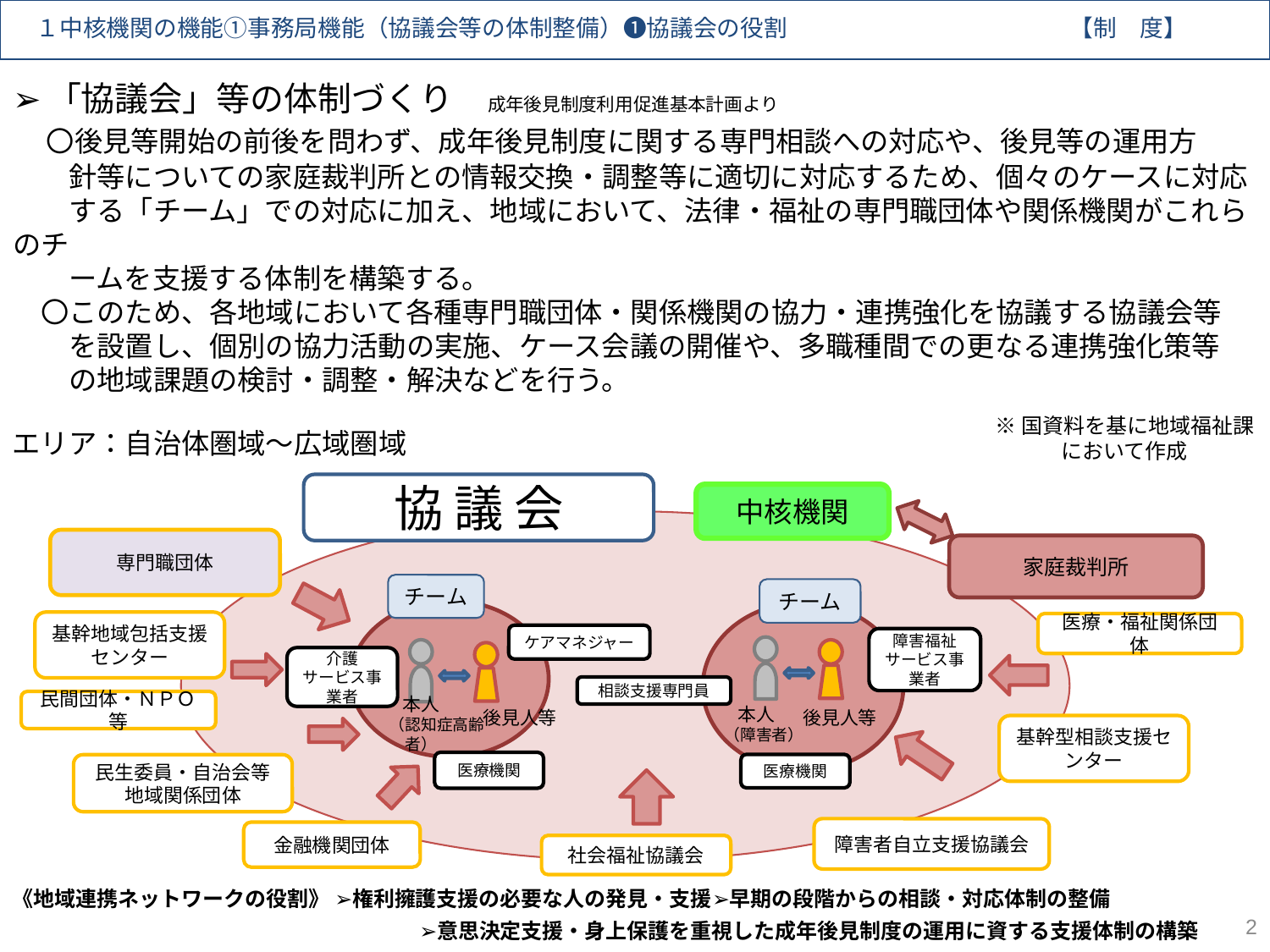

１中核機関の機能①事務局機能（協議会等の体制整備）❶協議会の役割　　　　　　　　　　　　【制　度】
# ➢「協議会」等の体制づくり　成年後見制度利用促進基本計画より 　〇後見等開始の前後を問わず、成年後見制度に関する専門相談への対応や、後見等の運用方 　　針等についての家庭裁判所との情報交換・調整等に適切に対応するため、個々のケースに対応 　　する「チーム」での対応に加え、地域において、法律・福祉の専門職団体や関係機関がこれらのチ 　　ームを支援する体制を構築する。 　〇このため、各地域において各種専門職団体・関係機関の協力・連携強化を協議する協議会等 　　を設置し、個別の協力活動の実施、ケース会議の開催や、多職種間での更なる連携強化策等 　　の地域課題の検討・調整・解決などを行う。

エリア：自治体圏域～広域圏域
※国資料を基に地域福祉課において作成
協 議 会
中核機関

専門職団体
家庭裁判所
医療・福祉関係団体
民間団体・ＮＰＯ等
基幹型相談支援センター
民生委員・自治会等
地域関係団体
金融機関団体
社会福祉協議会
チーム
チーム

基幹地域包括支援センター
ケアマネジャー
障害福祉サービス事業者

介護
サービス事業者

相談支援専門員
本人
　（障害者）
本人
　　（認知症高齢者）
後見人等
後見人等

医療機関
医療機関

障害者自立支援協議会
《地域連携ネットワークの役割》 ➢権利擁護支援の必要な人の発見・支援➢早期の段階からの相談・対応体制の整備
　　　　　　　　　　　　　　　　　　　 ➢意思決定支援・身上保護を重視した成年後見制度の運用に資する支援体制の構築
2